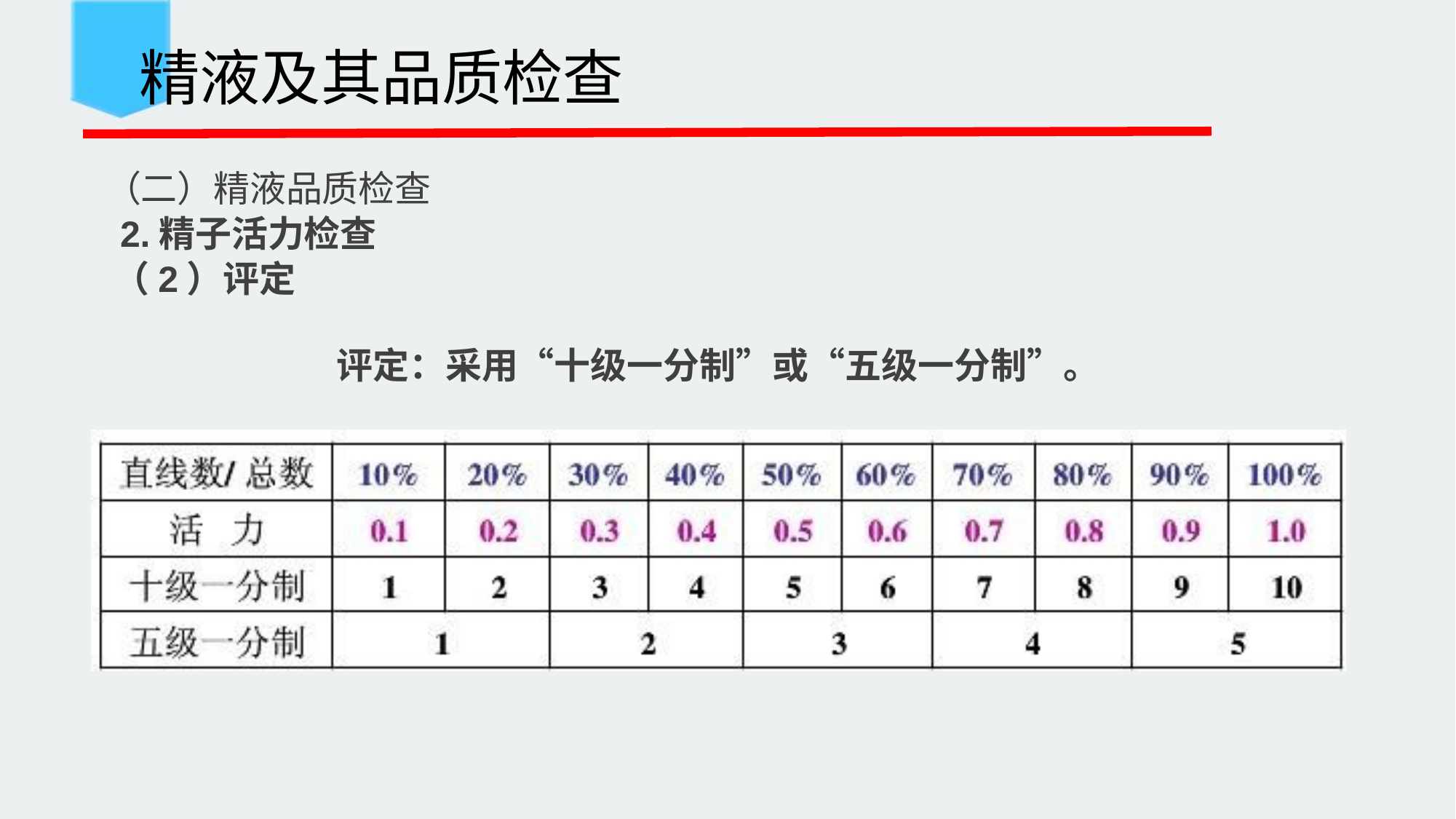

精液及其品质检查
  （二）精液品质检查
    2.精子活力检查
   （2）评定

评定：采用“十级一分制”或“五级一分制”。